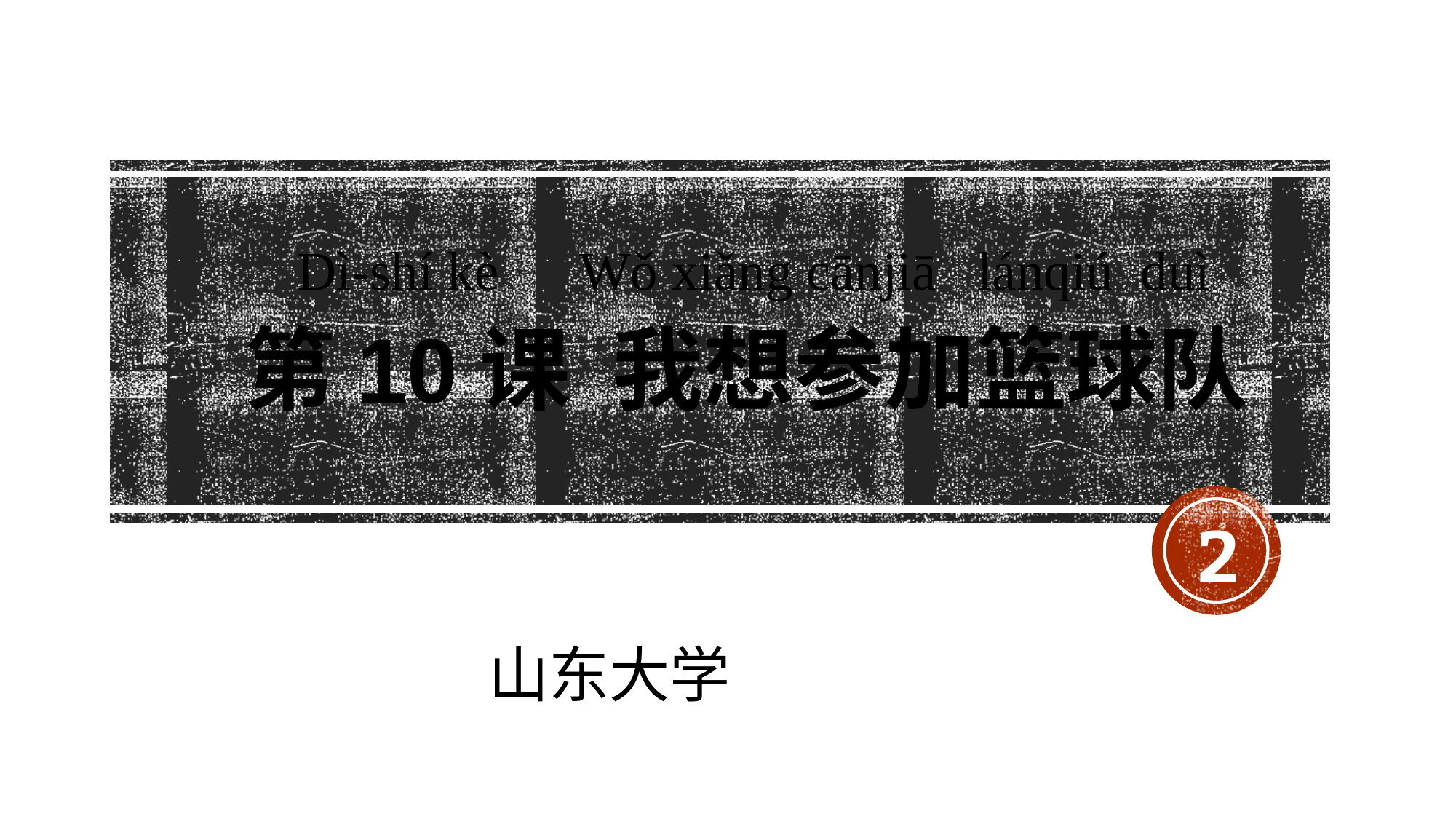

# 第10课  我想参加篮球队
        Dì-shí kè      Wǒ xiǎng cānjiā   lánqiú  duì
2
山东大学